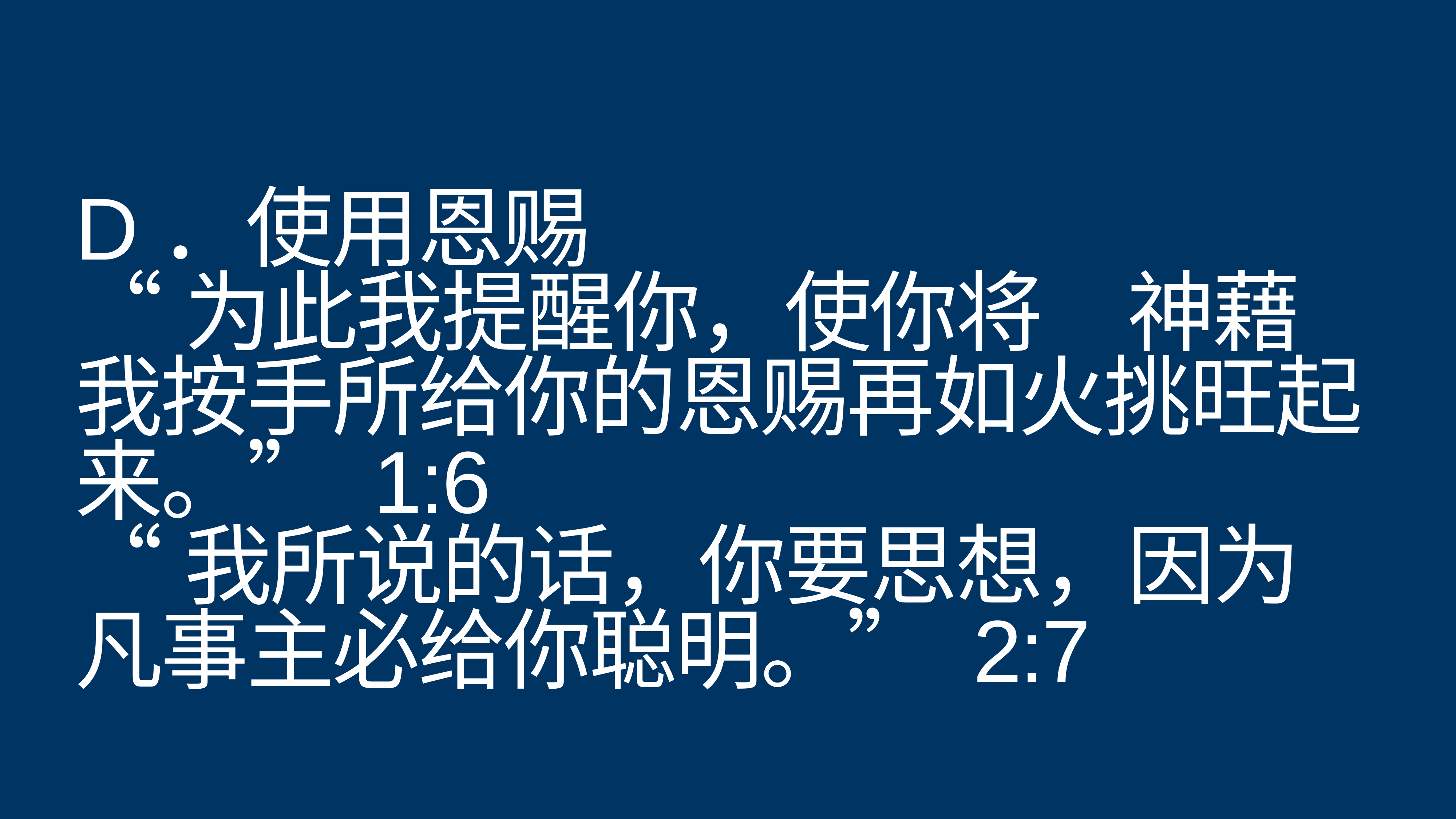

# D．使用恩赐
“为此我提醒你，使你将　神藉我按手所给你的恩赐再如火挑旺起来。” 1:6
“我所说的话，你要思想，因为凡事主必给你聪明。” 2:7